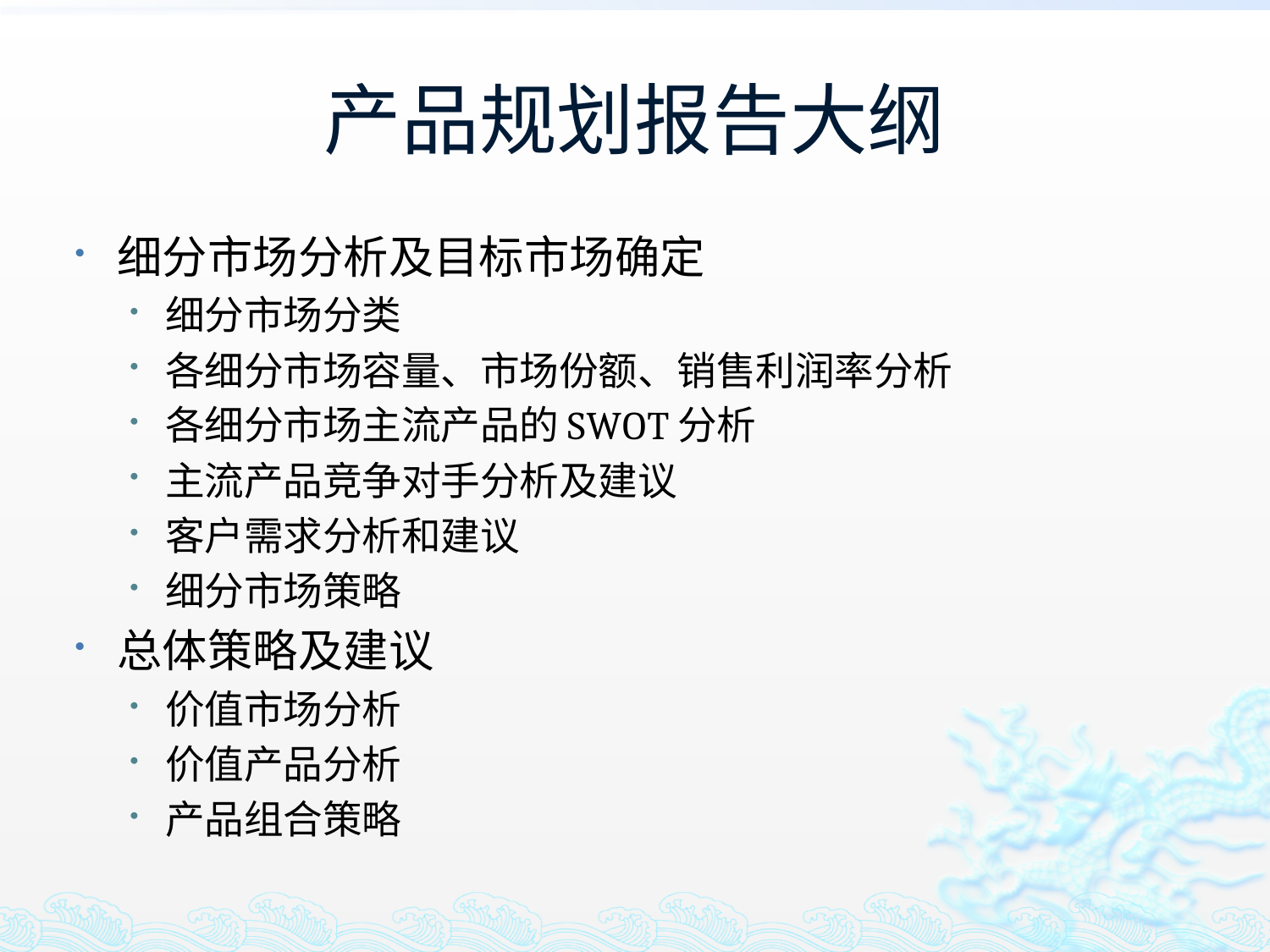

# 产品规划报告大纲
细分市场分析及目标市场确定
细分市场分类
各细分市场容量、市场份额、销售利润率分析
各细分市场主流产品的SWOT分析
主流产品竞争对手分析及建议
客户需求分析和建议
细分市场策略
总体策略及建议
价值市场分析
价值产品分析
产品组合策略